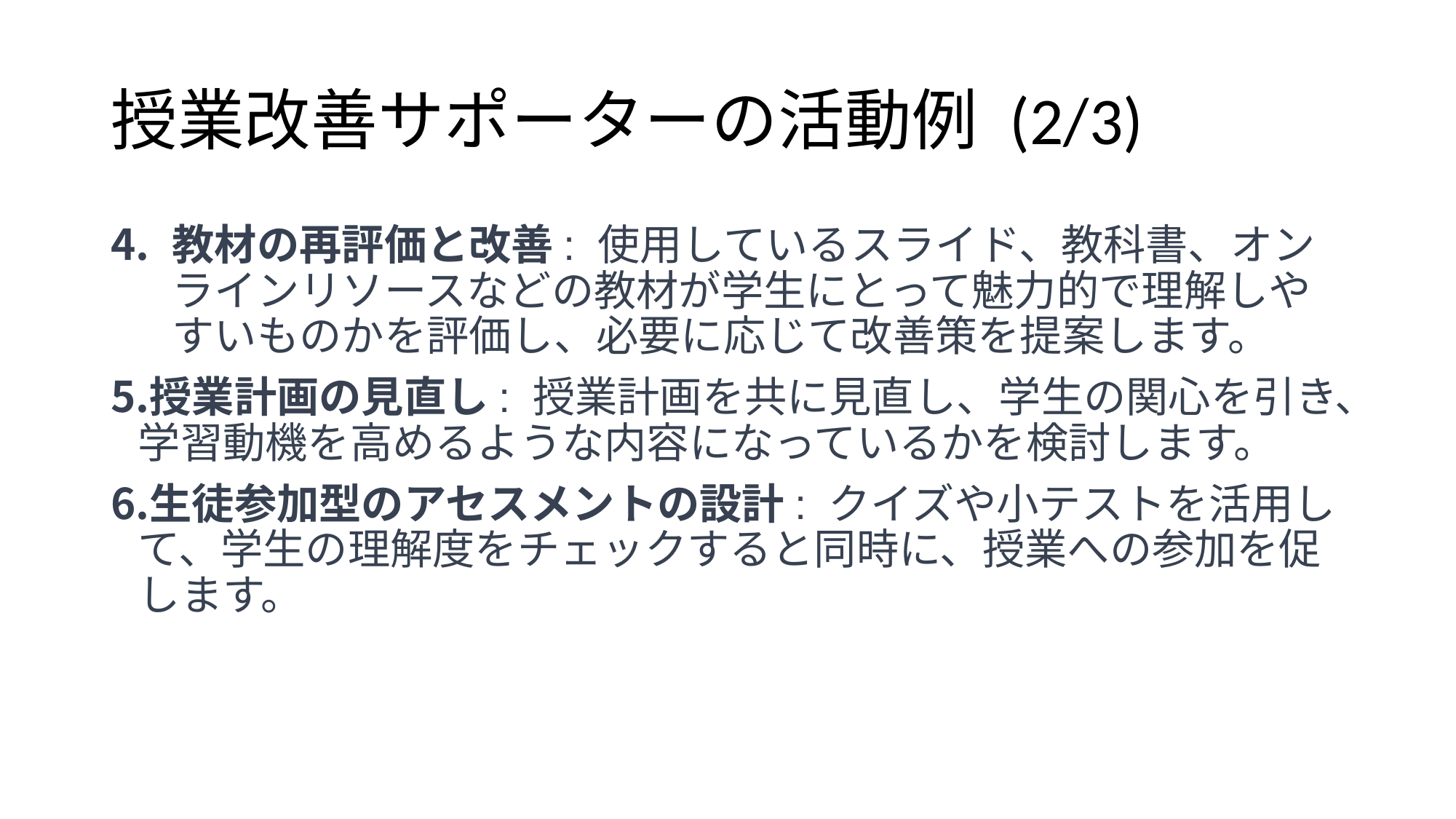

# 授業改善サポーターの活動例 (2/3)
教材の再評価と改善: 使用しているスライド、教科書、オンラインリソースなどの教材が学生にとって魅力的で理解しやすいものかを評価し、必要に応じて改善策を提案します。
授業計画の見直し: 授業計画を共に見直し、学生の関心を引き、学習動機を高めるような内容になっているかを検討します。
生徒参加型のアセスメントの設計: クイズや小テストを活用して、学生の理解度をチェックすると同時に、授業への参加を促します。